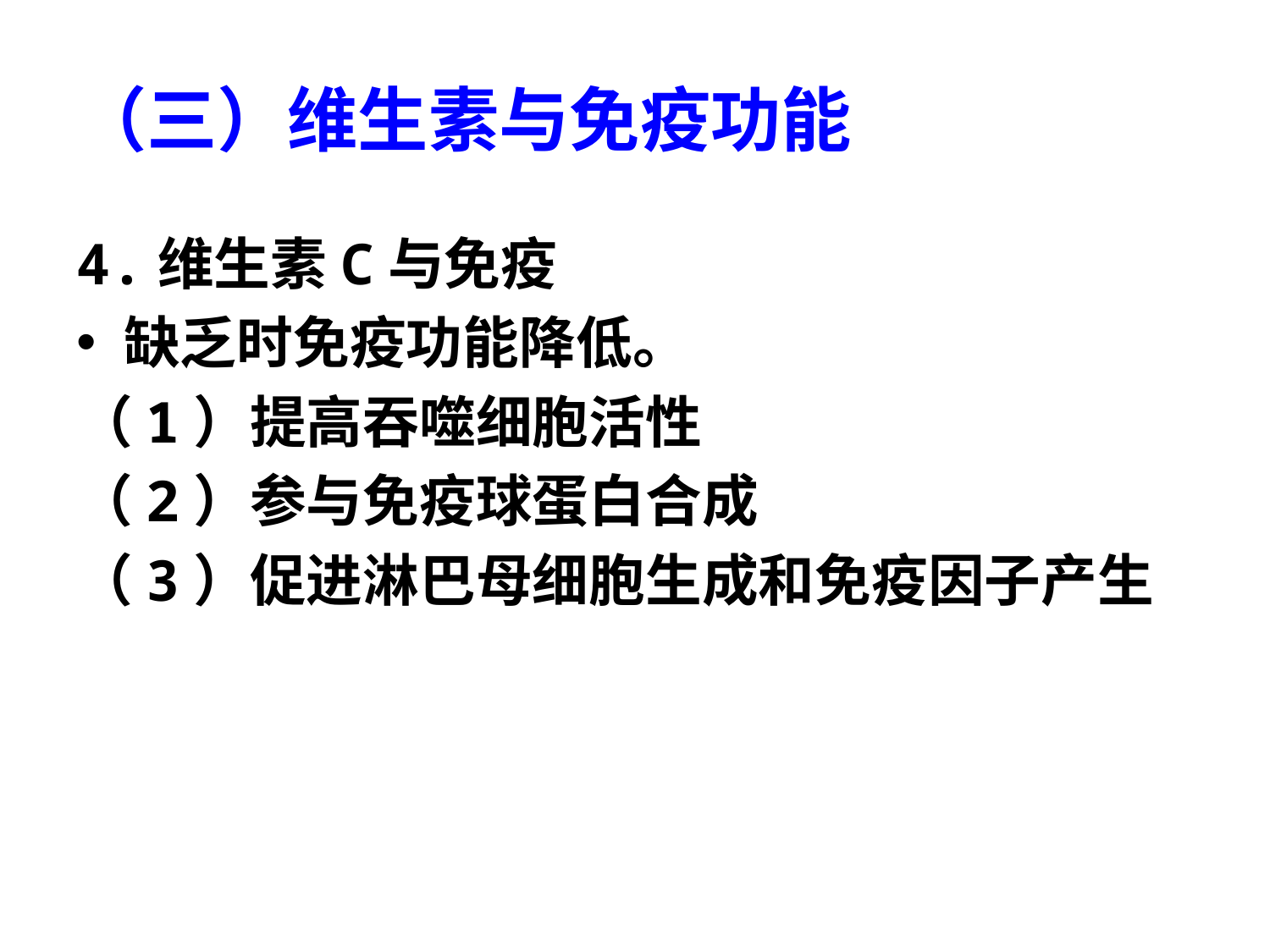

# （三）维生素与免疫功能
4.维生素C与免疫
缺乏时免疫功能降低。
（1）提高吞噬细胞活性
（2）参与免疫球蛋白合成
（3）促进淋巴母细胞生成和免疫因子产生